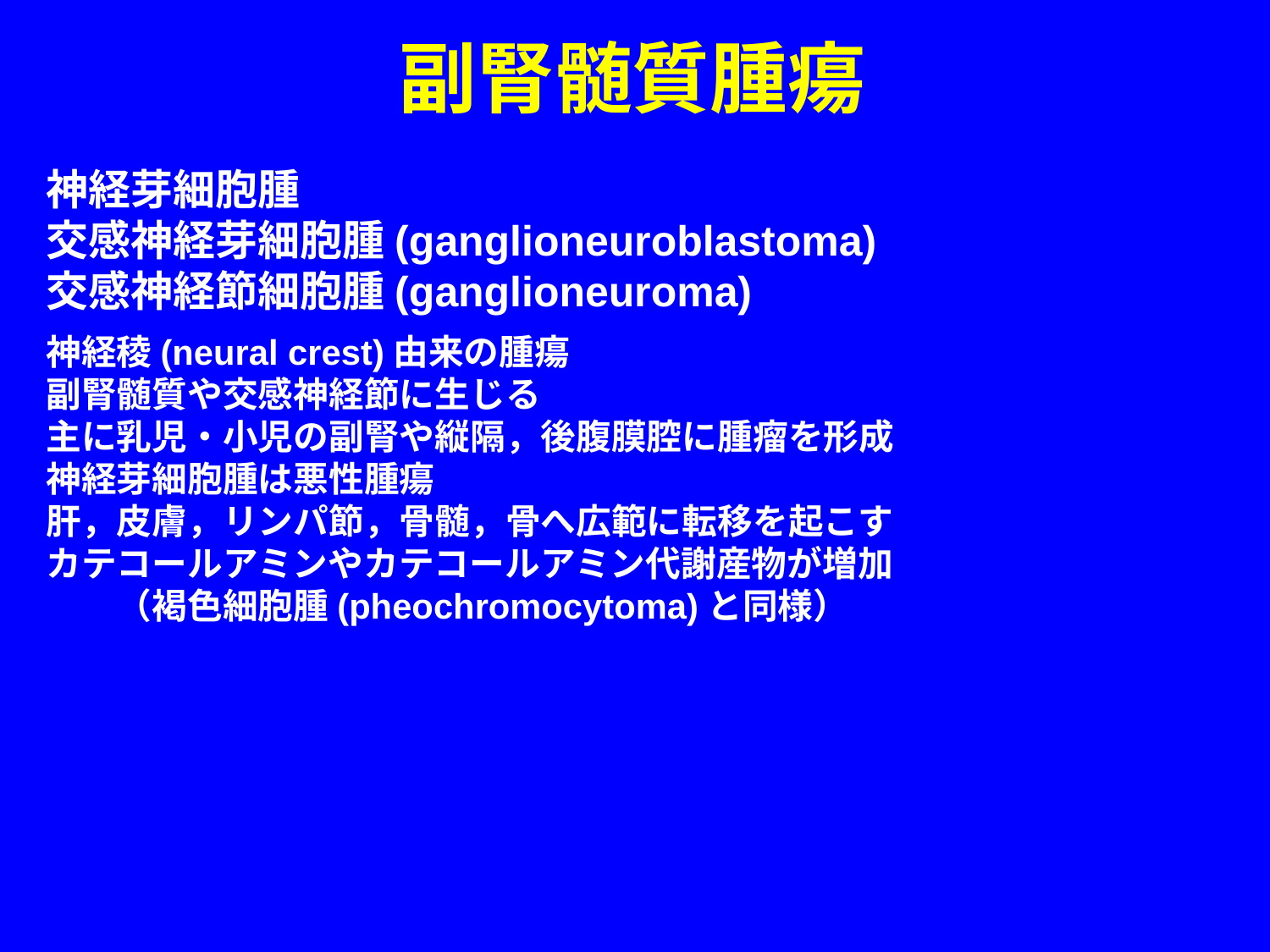

# 副腎髄質腫瘍
神経芽細胞腫
交感神経芽細胞腫(ganglioneuroblastoma)
交感神経節細胞腫(ganglioneuroma)

神経稜(neural crest)由来の腫瘍
副腎髄質や交感神経節に生じる
主に乳児・小児の副腎や縦隔，後腹膜腔に腫瘤を形成
神経芽細胞腫は悪性腫瘍
肝，皮膚，リンパ節，骨髄，骨へ広範に転移を起こす
カテコールアミンやカテコールアミン代謝産物が増加
　　（褐色細胞腫(pheochromocytoma)と同様）